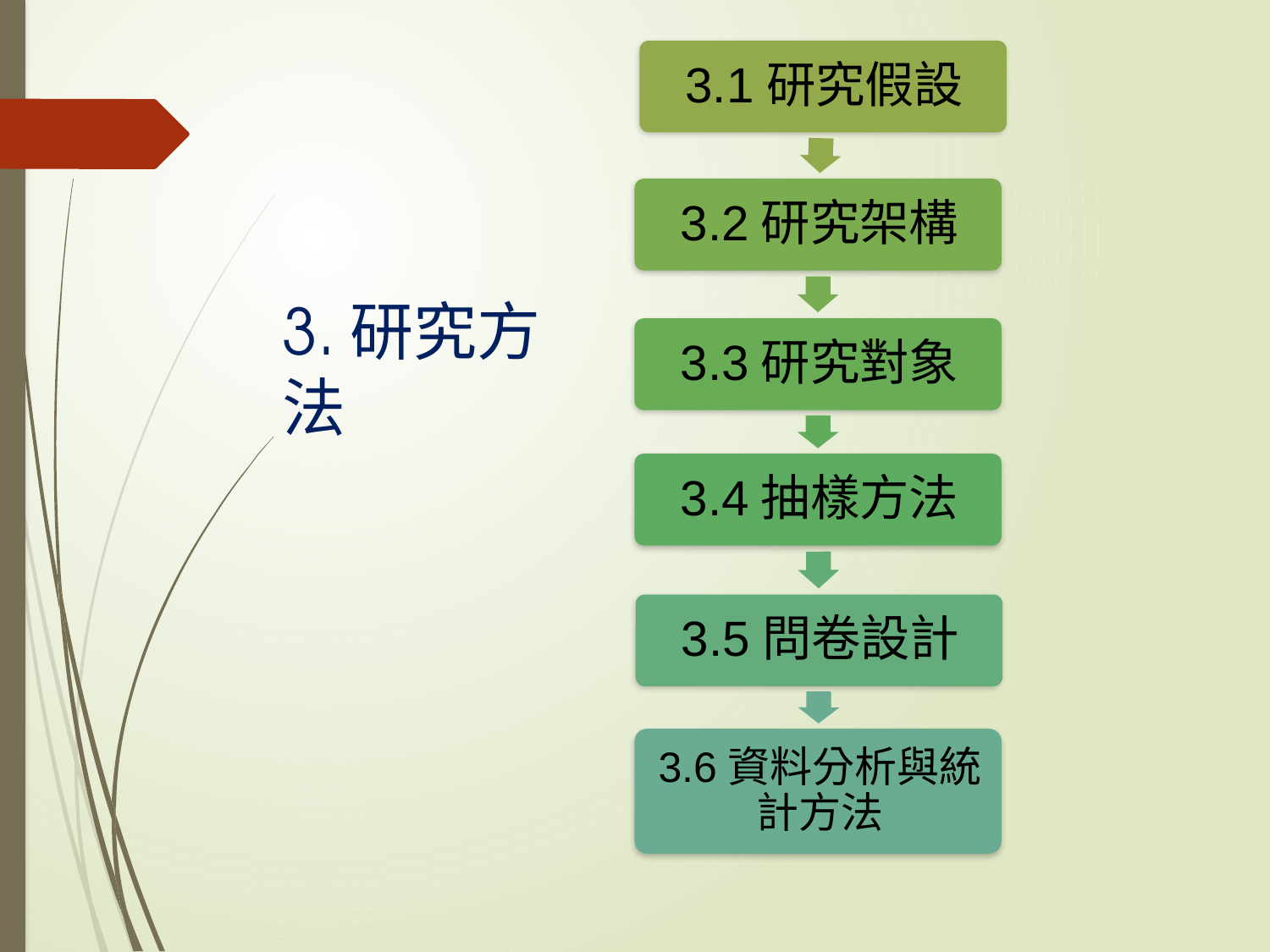

3.1研究假設

3.2研究架構

3.3研究對象

3.4抽樣方法

3.5問卷設計

3.6資料分析與統計方法
#
3.研究方法